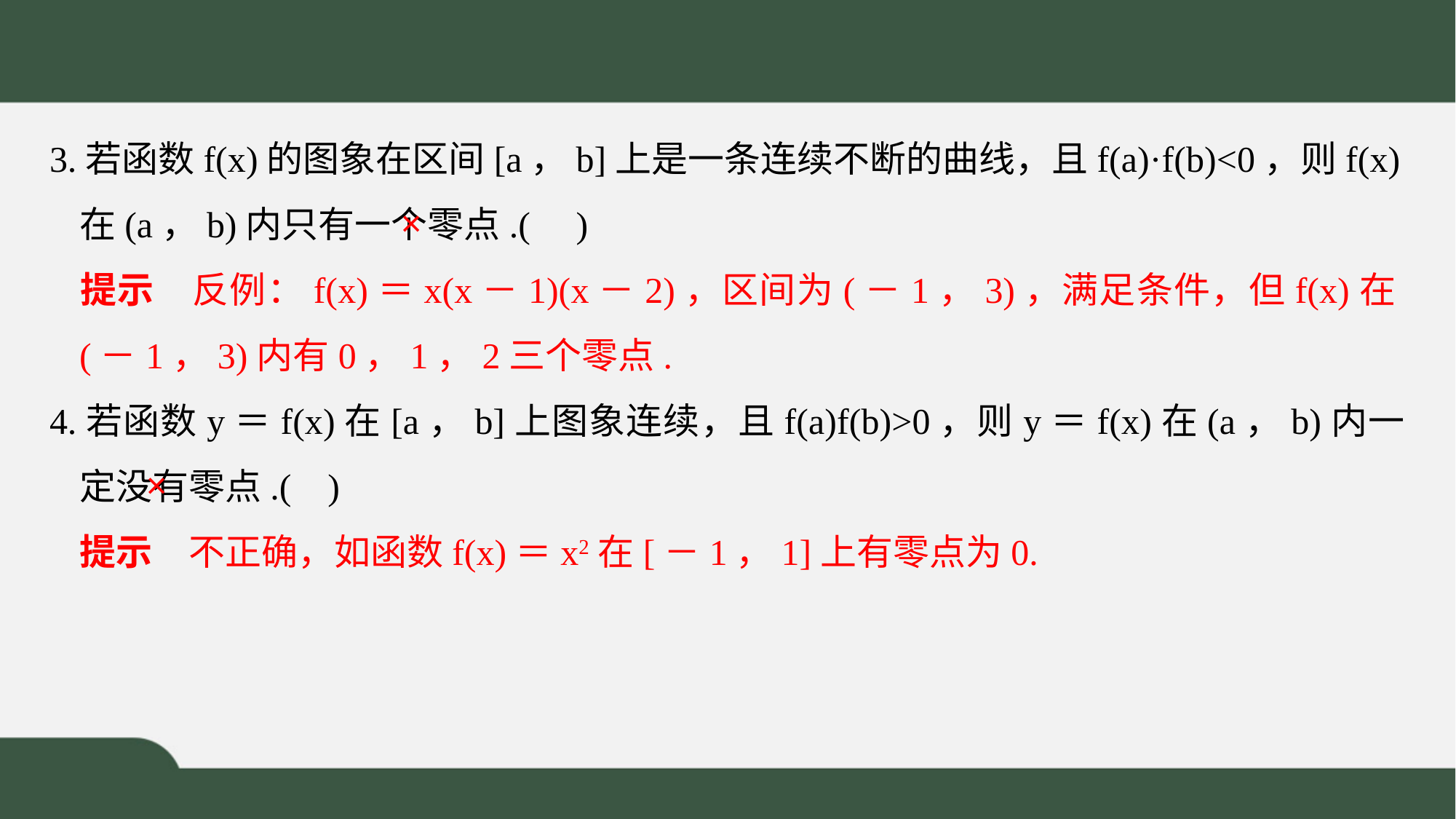

3.若函数f(x)的图象在区间[a，b]上是一条连续不断的曲线，且f(a)·f(b)<0，则f(x)在(a，b)内只有一个零点.(     )
	提示　反例：f(x)＝x(x－1)(x－2)，区间为(－1，3)，满足条件，但f(x)在(－1，3)内有0，1，2三个零点.
4.若函数y＝f(x)在[a，b]上图象连续，且f(a)f(b)>0，则y＝f(x)在(a，b)内一定没有零点.(    )
	提示　不正确，如函数f(x)＝x2在[－1，1]上有零点为0.
×
×